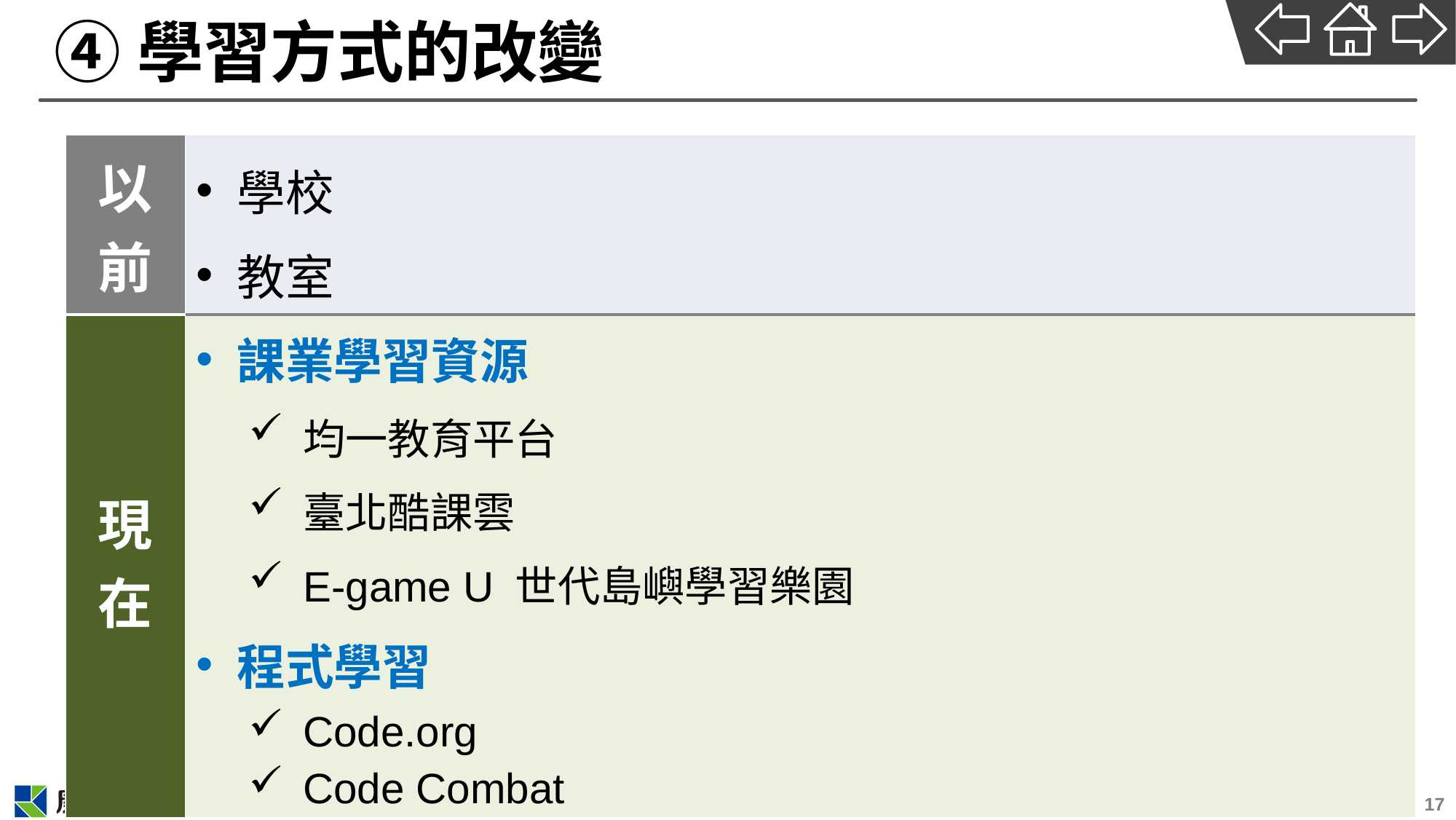

# ④學習方式的改變
| 以前 |  |
| --- | --- |
| 現在 | 課業學習資源 均一教育平台 臺北酷課雲 E-game U 世代島嶼學習樂園 程式學習 Code.org Code Combat |
| 以前 | 學校 教室 |
| --- | --- |
17